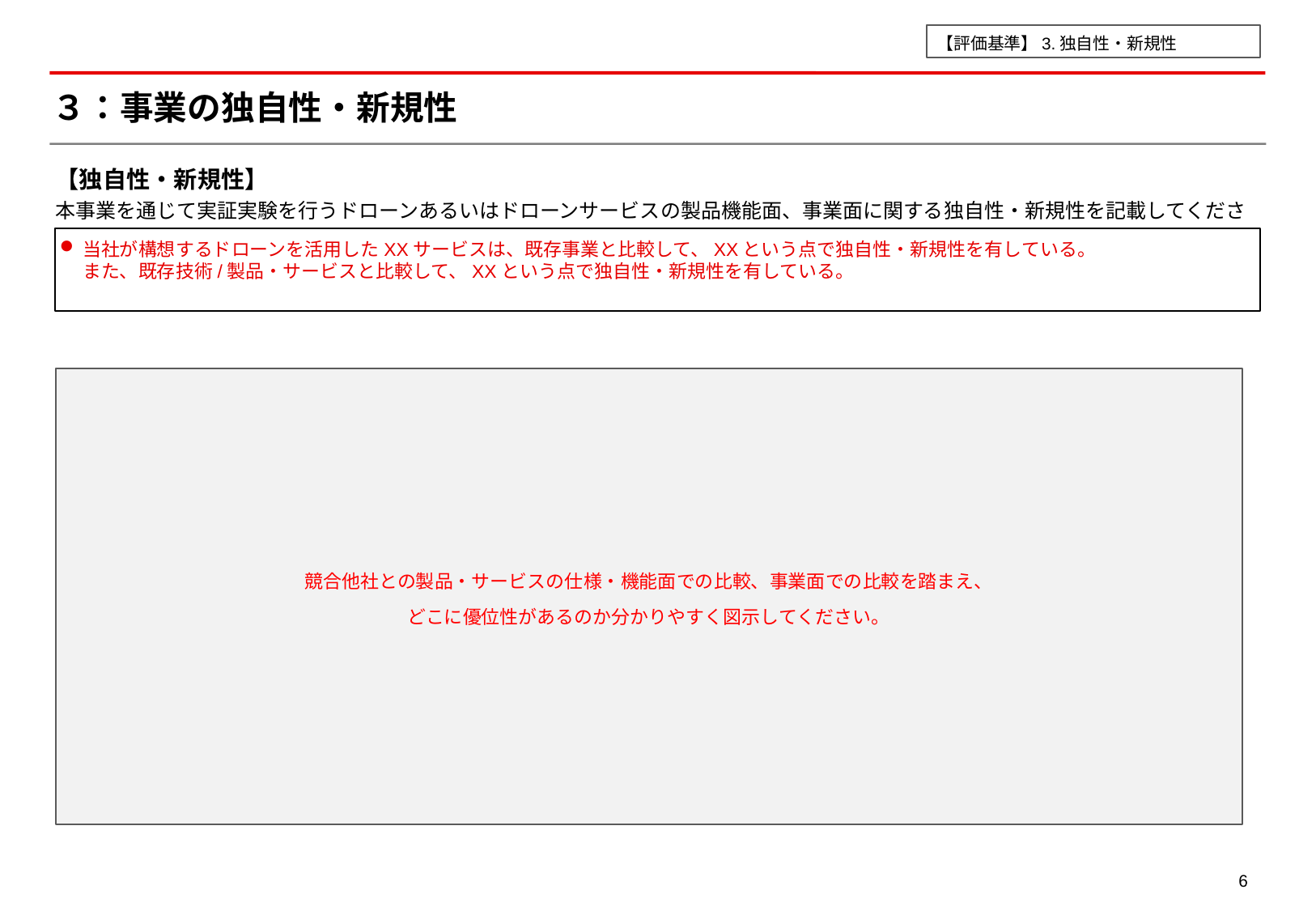

【評価基準】3.独自性・新規性
# ３：事業の独自性・新規性
【独自性・新規性】
本事業を通じて実証実験を行うドローンあるいはドローンサービスの製品機能面、事業面に関する独自性・新規性を記載してください。
当社が構想するドローンを活用したXXサービスは、既存事業と比較して、XXという点で独自性・新規性を有している。
また、既存技術/製品・サービスと比較して、XXという点で独自性・新規性を有している。
競合他社との製品・サービスの仕様・機能面での比較、事業面での比較を踏まえ、
どこに優位性があるのか分かりやすく図示してください。